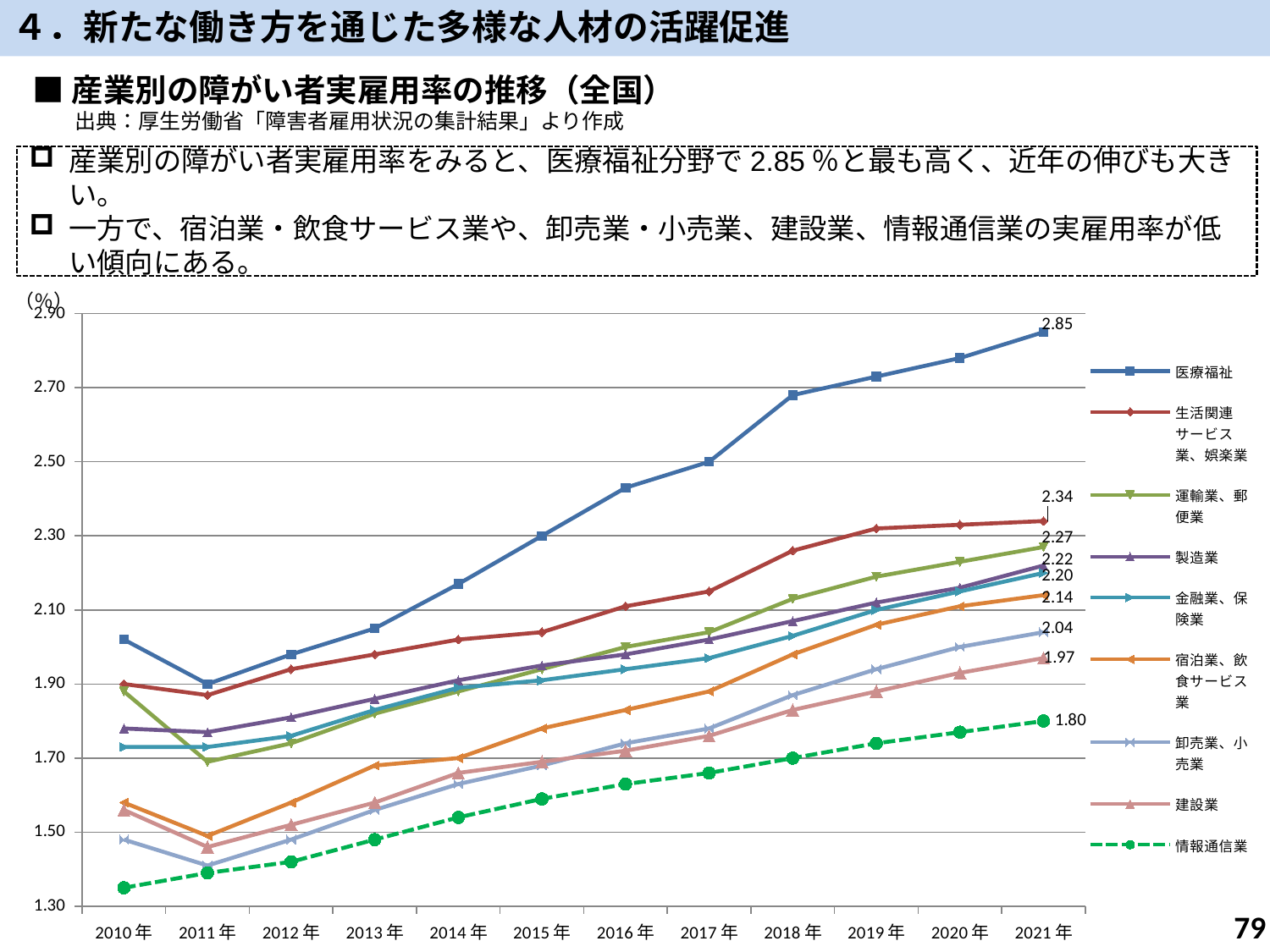

４．新たな働き方を通じた多様な人材の活躍促進
■産業別の障がい者実雇用率の推移（全国）
　　出典：厚生労働省「障害者雇用状況の集計結果」より作成
産業別の障がい者実雇用率をみると、医療福祉分野で2.85％と最も高く、近年の伸びも大きい。
一方で、宿泊業・飲食サービス業や、卸売業・小売業、建設業、情報通信業の実雇用率が低い傾向にある。
（％）

### Chart

| Category | 医療福祉 | 生活関連サービス業、娯楽業 | 運輸業、郵便業 | 製造業 | 金融業、保険業 | 宿泊業、飲食サービス業 | 卸売業、小売業 | 建設業 | 情報通信業 |
|---|---|---|---|---|---|---|---|---|---|
| 2010年 | 2.02 | 1.9 | 1.88 | 1.78 | 1.73 | 1.58 | 1.48 | 1.56 | 1.35 |
| 2011年 | 1.9 | 1.87 | 1.69 | 1.77 | 1.73 | 1.49 | 1.41 | 1.46 | 1.39 |
| 2012年 | 1.98 | 1.94 | 1.74 | 1.81 | 1.76 | 1.58 | 1.48 | 1.52 | 1.42 |
| 2013年 | 2.05 | 1.98 | 1.82 | 1.86 | 1.83 | 1.68 | 1.56 | 1.58 | 1.48 |
| 2014年 | 2.17 | 2.02 | 1.88 | 1.91 | 1.89 | 1.7 | 1.63 | 1.66 | 1.54 |
| 2015年 | 2.3 | 2.04 | 1.94 | 1.95 | 1.91 | 1.78 | 1.68 | 1.69 | 1.59 |
| 2016年 | 2.43 | 2.11 | 2.0 | 1.98 | 1.94 | 1.83 | 1.74 | 1.72 | 1.63 |
| 2017年 | 2.5 | 2.15 | 2.04 | 2.02 | 1.97 | 1.88 | 1.78 | 1.76 | 1.66 |
| 2018年 | 2.68 | 2.26 | 2.13 | 2.07 | 2.03 | 1.98 | 1.87 | 1.83 | 1.7 |
| 2019年 | 2.73 | 2.32 | 2.19 | 2.12 | 2.1 | 2.06 | 1.94 | 1.88 | 1.74 |
| 2020年 | 2.78 | 2.33 | 2.23 | 2.16 | 2.15 | 2.11 | 2.0 | 1.93 | 1.77 |
| 2021年 | 2.85 | 2.34 | 2.27 | 2.22 | 2.2 | 2.14 | 2.04 | 1.97 | 1.8 |
79